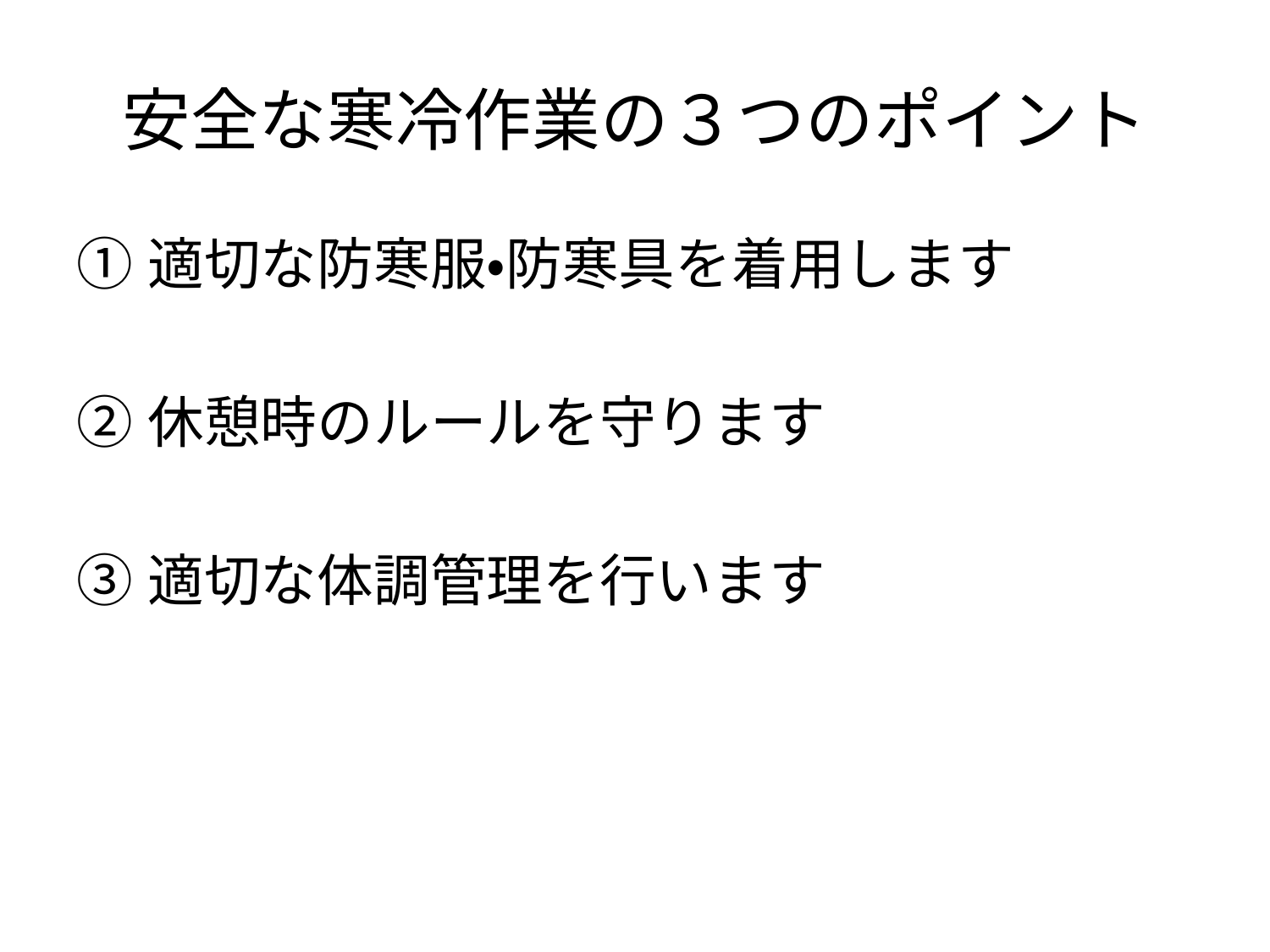

# 安全な寒冷作業の３つのポイント
適切な防寒服・防寒具を着用します

休憩時のルールを守ります

適切な体調管理を行います